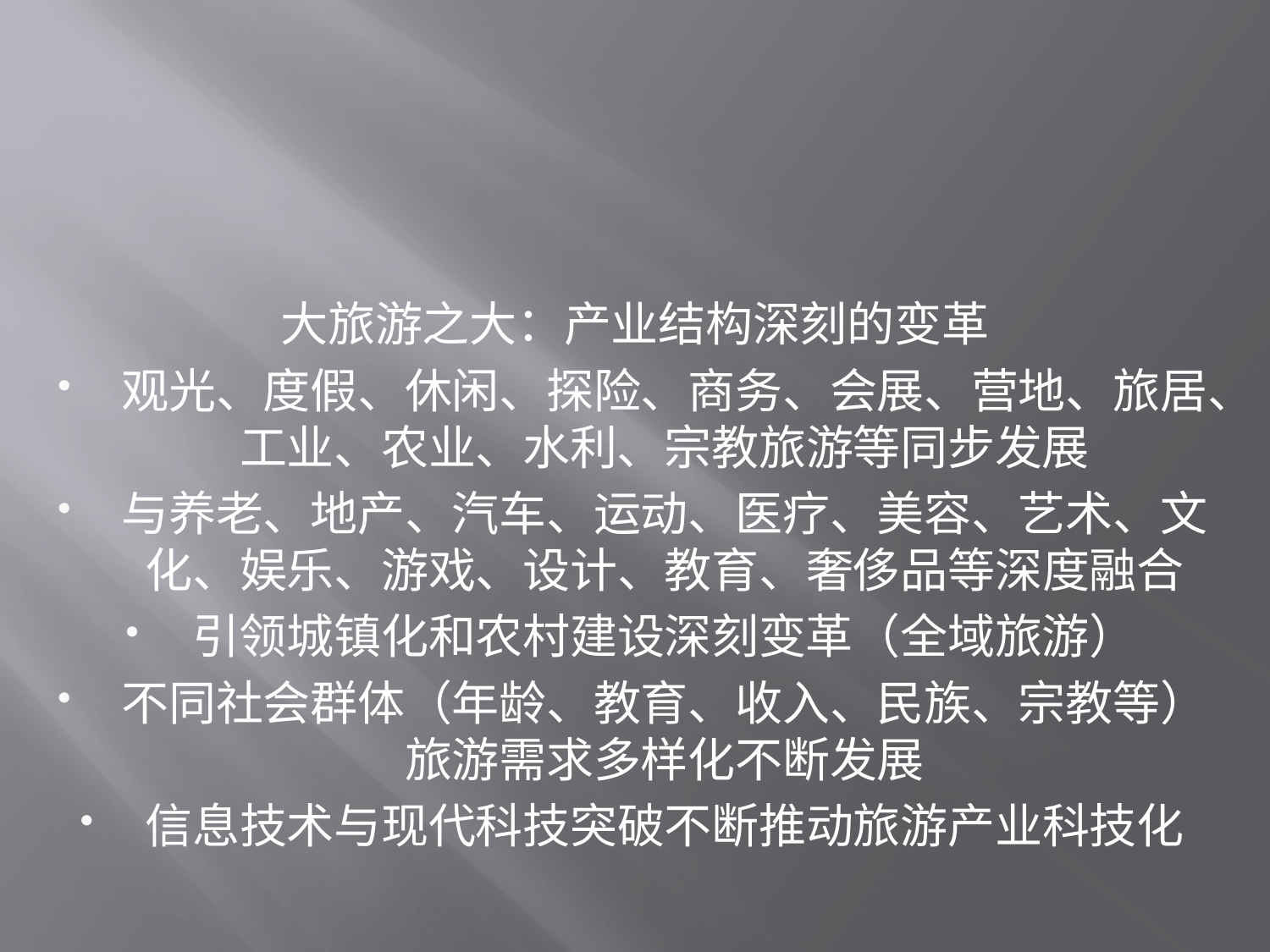

#

大旅游之大：产业结构深刻的变革
观光、度假、休闲、探险、商务、会展、营地、旅居、工业、农业、水利、宗教旅游等同步发展
与养老、地产、汽车、运动、医疗、美容、艺术、文化、娱乐、游戏、设计、教育、奢侈品等深度融合
引领城镇化和农村建设深刻变革（全域旅游）
不同社会群体（年龄、教育、收入、民族、宗教等）旅游需求多样化不断发展
信息技术与现代科技突破不断推动旅游产业科技化